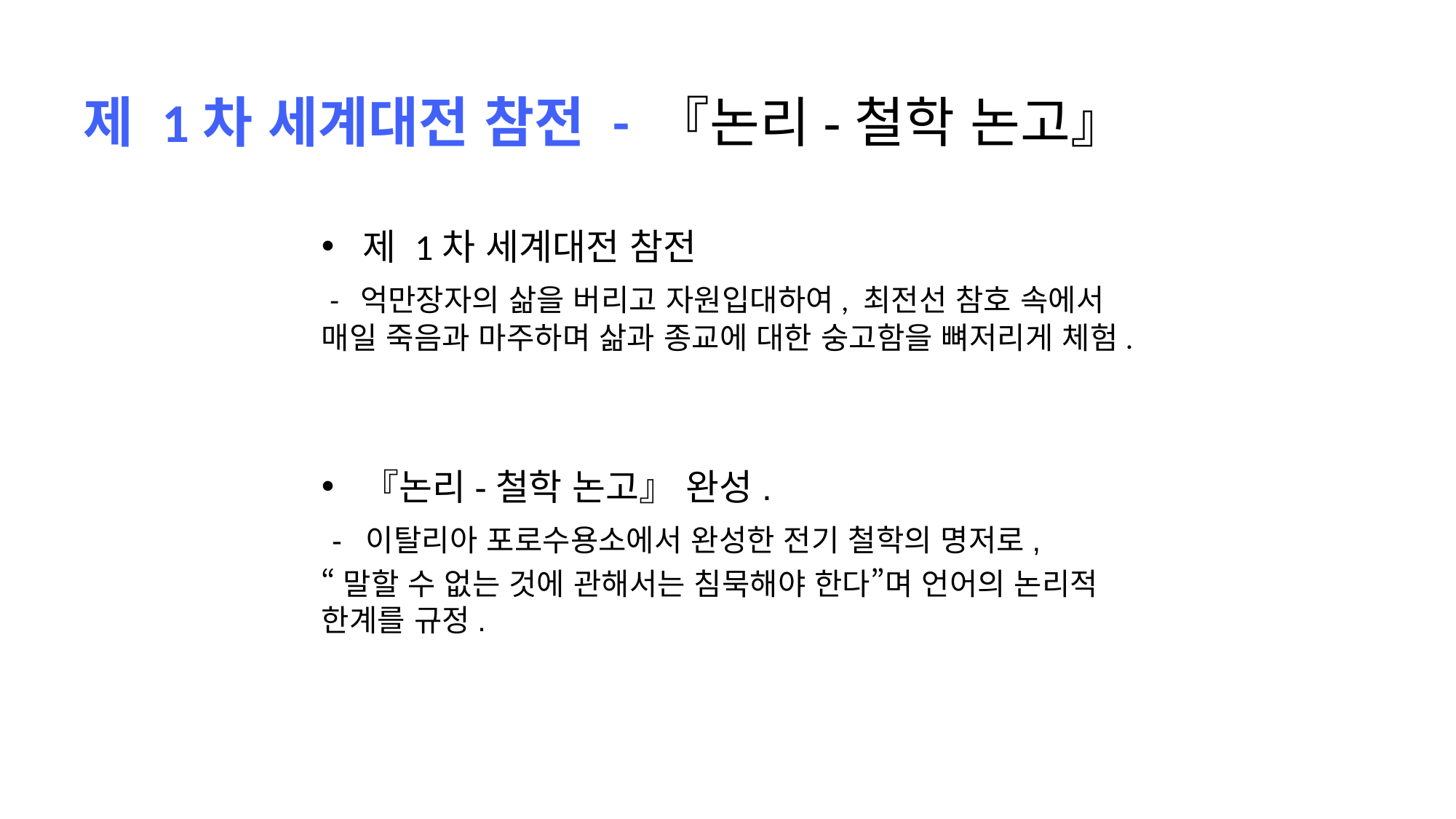

# 제 1차 세계대전 참전 - 『논리-철학 논고』
제 1차 세계대전 참전
 -  억만장자의 삶을 버리고 자원입대하여, 최전선 참호 속에서 매일 죽음과 마주하며 삶과 종교에 대한 숭고함을 뼈저리게 체험.

『논리-철학 논고』 완성.
 -  이탈리아 포로수용소에서 완성한 전기 철학의 명저로,
“말할 수 없는 것에 관해서는 침묵해야 한다”며 언어의 논리적 한계를 규정.